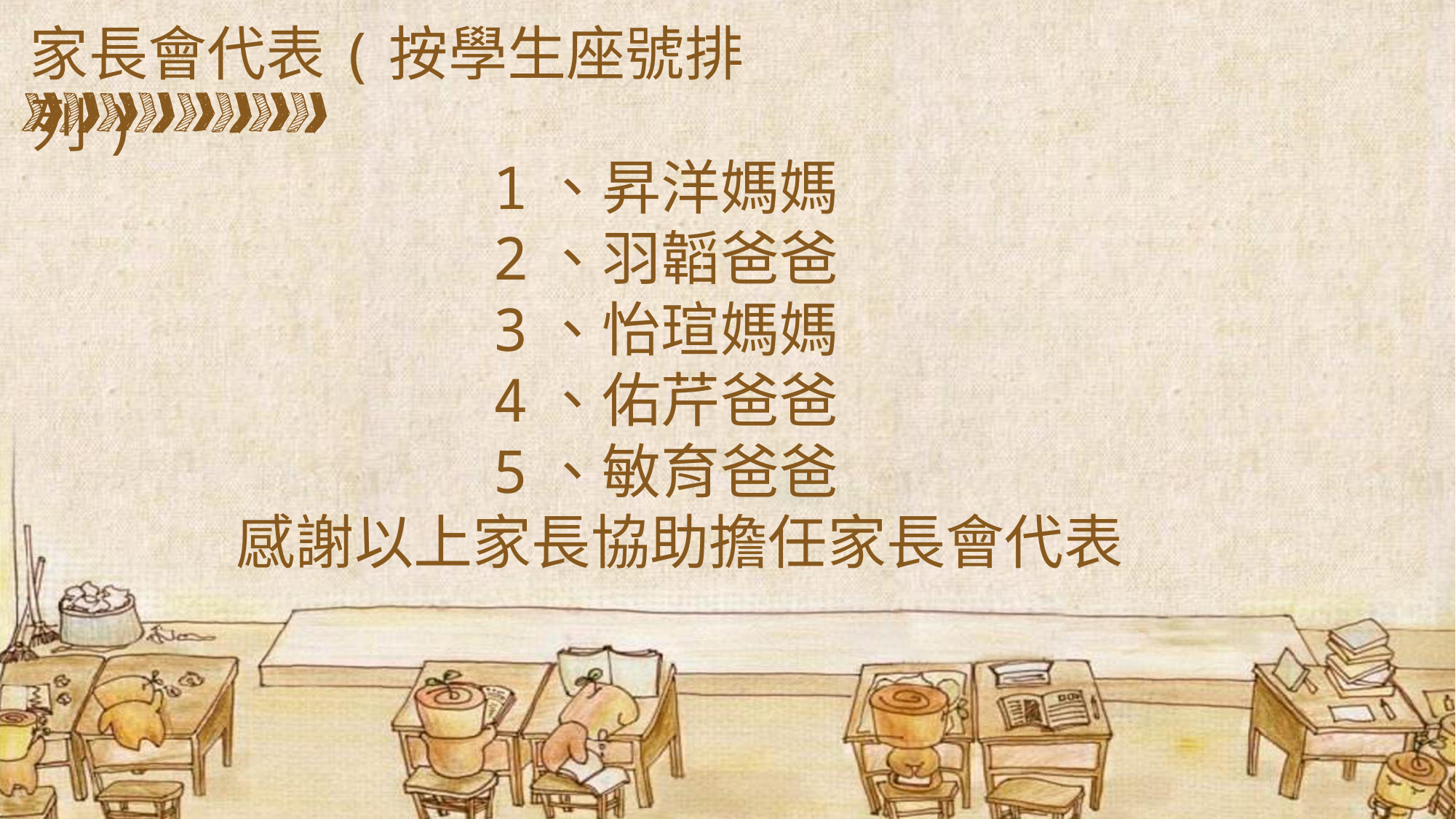

家長會代表(按學生座號排列)

1、昇洋媽媽
2、羽韜爸爸
3、怡瑄媽媽
4、佑芹爸爸
5、敏育爸爸
 感謝以上家長協助擔任家長會代表